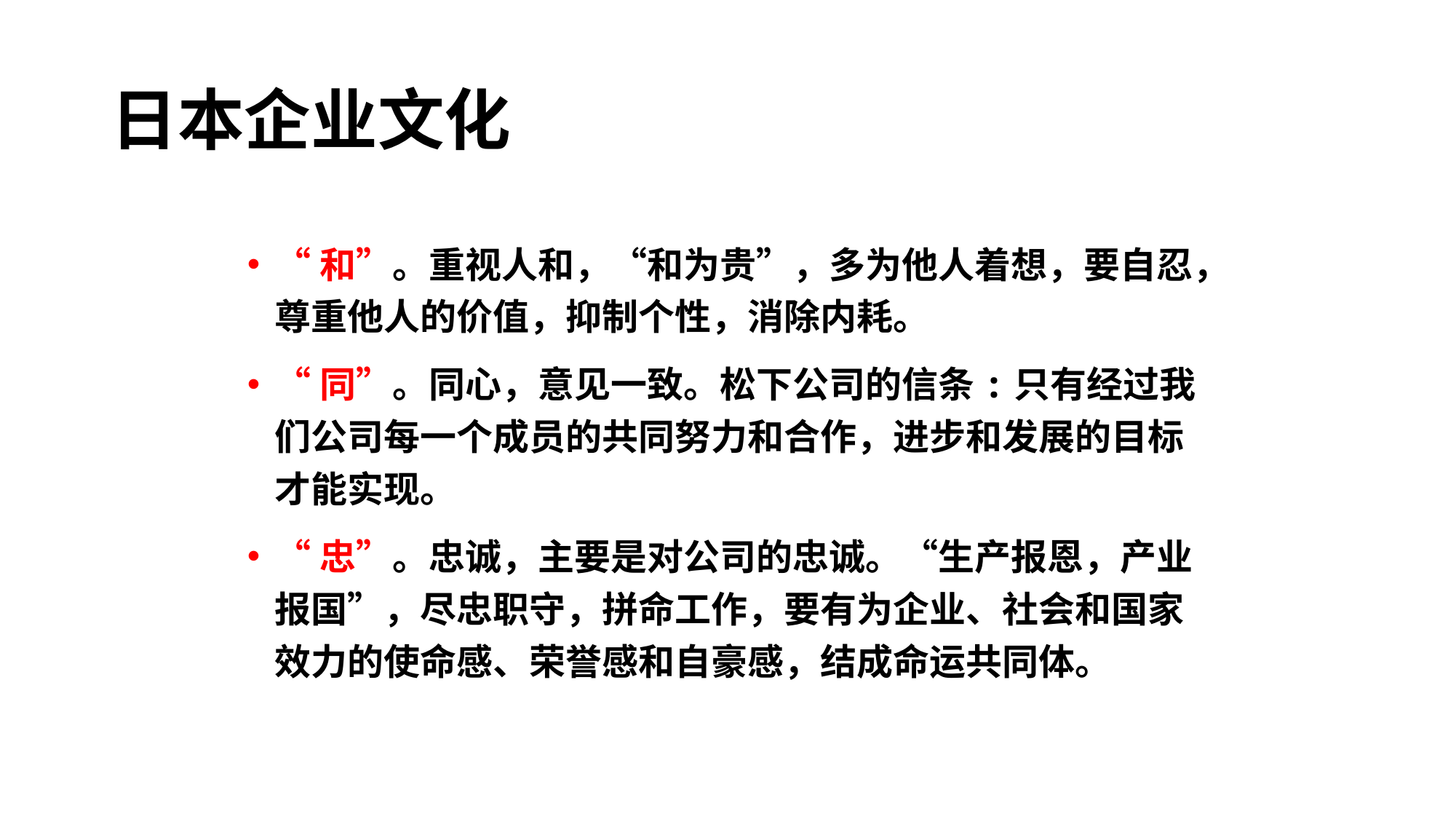

日本企业文化
“和”。重视人和，“和为贵”，多为他人着想，要自忍，尊重他人的价值，抑制个性，消除内耗。
“同”。同心，意见一致。松下公司的信条:只有经过我们公司每一个成员的共同努力和合作，进步和发展的目标才能实现。
“忠”。忠诚，主要是对公司的忠诚。“生产报恩，产业报国”，尽忠职守，拼命工作，要有为企业、社会和国家效力的使命感、荣誉感和自豪感，结成命运共同体。